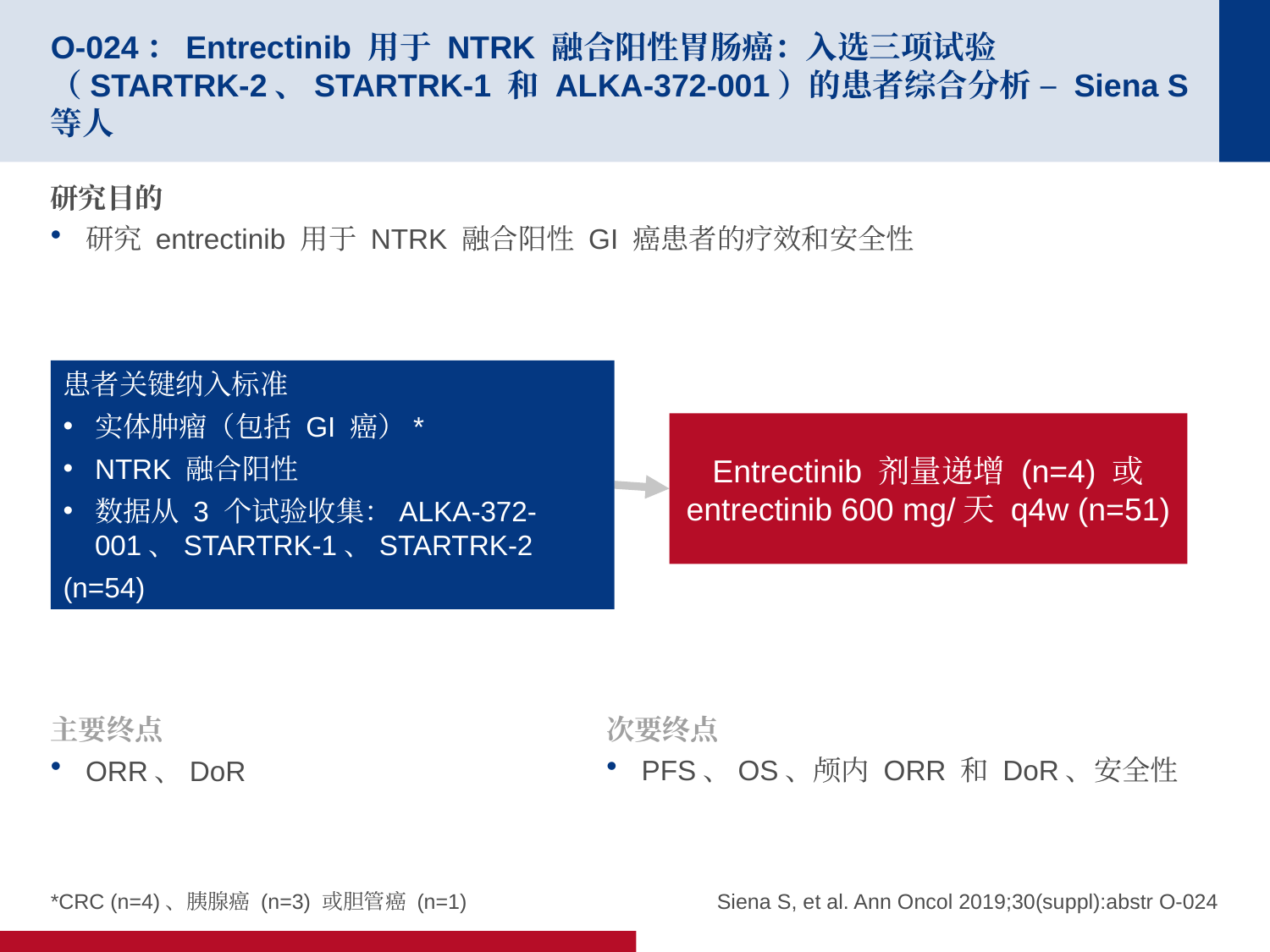

# O-024：Entrectinib 用于 NTRK 融合阳性胃肠癌：入选三项试验（STARTRK-2、STARTRK-1 和 ALKA-372-001）的患者综合分析 – Siena S 等人
研究目的
研究 entrectinib 用于 NTRK 融合阳性 GI 癌患者的疗效和安全性
患者关键纳入标准
实体肿瘤（包括 GI 癌）*
NTRK 融合阳性
数据从 3 个试验收集：ALKA-372-001、STARTRK-1、STARTRK-2
(n=54)
Entrectinib 剂量递增 (n=4) 或
entrectinib 600 mg/天 q4w (n=51)
主要终点
ORR、DoR

次要终点
PFS、OS、颅内 ORR 和 DoR、安全性
*CRC (n=4)、胰腺癌 (n=3) 或胆管癌 (n=1)
Siena S, et al. Ann Oncol 2019;30(suppl):abstr O-024